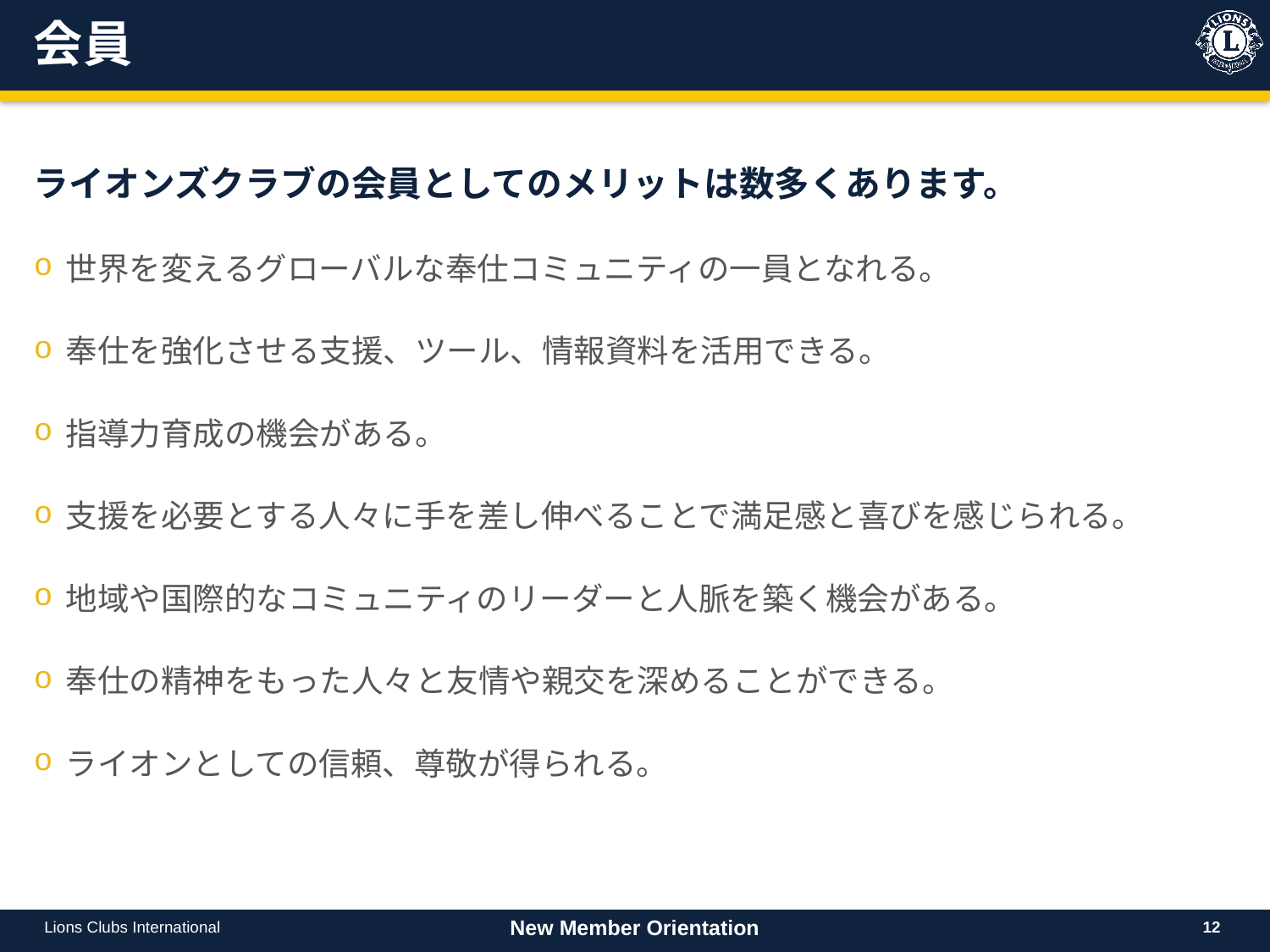

# 会員
ライオンズクラブの会員としてのメリットは数多くあります。
世界を変えるグローバルな奉仕コミュニティの一員となれる。
奉仕を強化させる支援、ツール、情報資料を活用できる。
指導力育成の機会がある。
支援を必要とする人々に手を差し伸べることで満足感と喜びを感じられる。
地域や国際的なコミュニティのリーダーと人脈を築く機会がある。
奉仕の精神をもった人々と友情や親交を深めることができる。
ライオンとしての信頼、尊敬が得られる。